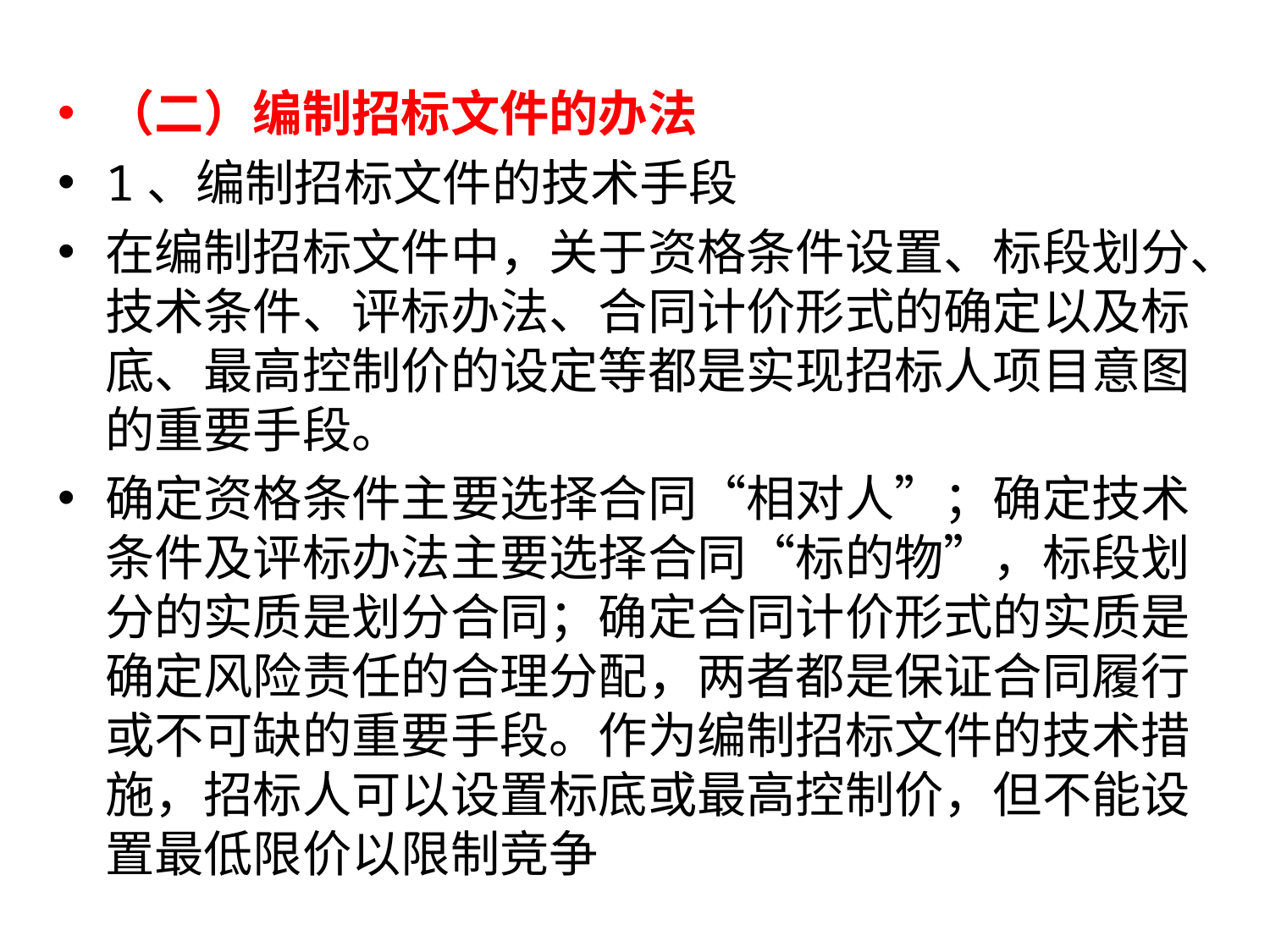

（二）编制招标文件的办法
1、编制招标文件的技术手段
在编制招标文件中，关于资格条件设置、标段划分、技术条件、评标办法、合同计价形式的确定以及标底、最高控制价的设定等都是实现招标人项目意图的重要手段。
确定资格条件主要选择合同“相对人”；确定技术条件及评标办法主要选择合同“标的物”，标段划分的实质是划分合同；确定合同计价形式的实质是确定风险责任的合理分配，两者都是保证合同履行或不可缺的重要手段。作为编制招标文件的技术措施，招标人可以设置标底或最高控制价，但不能设置最低限价以限制竞争